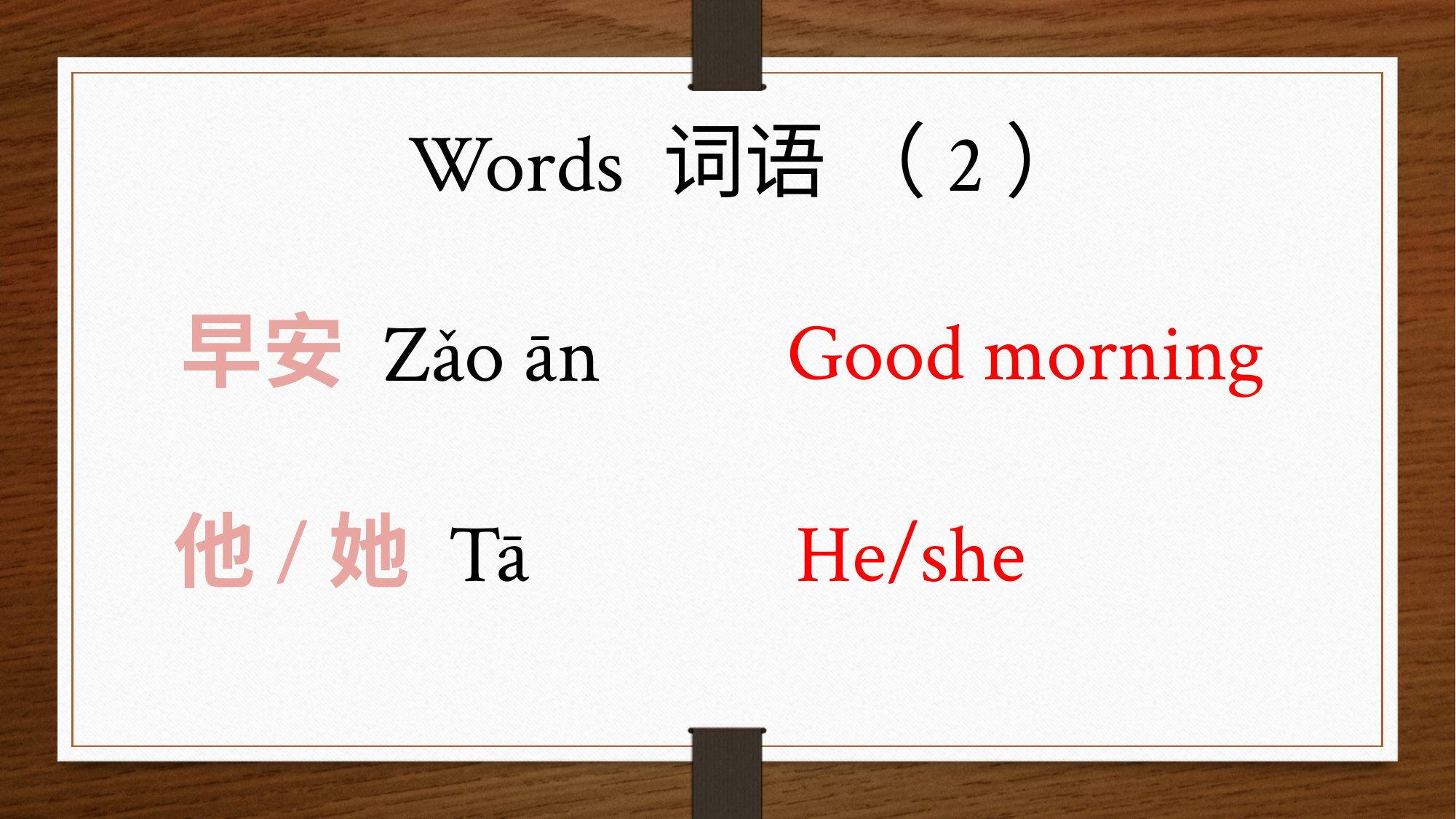

Words 词语 （2）
Good morning
早安 Zǎo ān
他/她 Tā
He/she